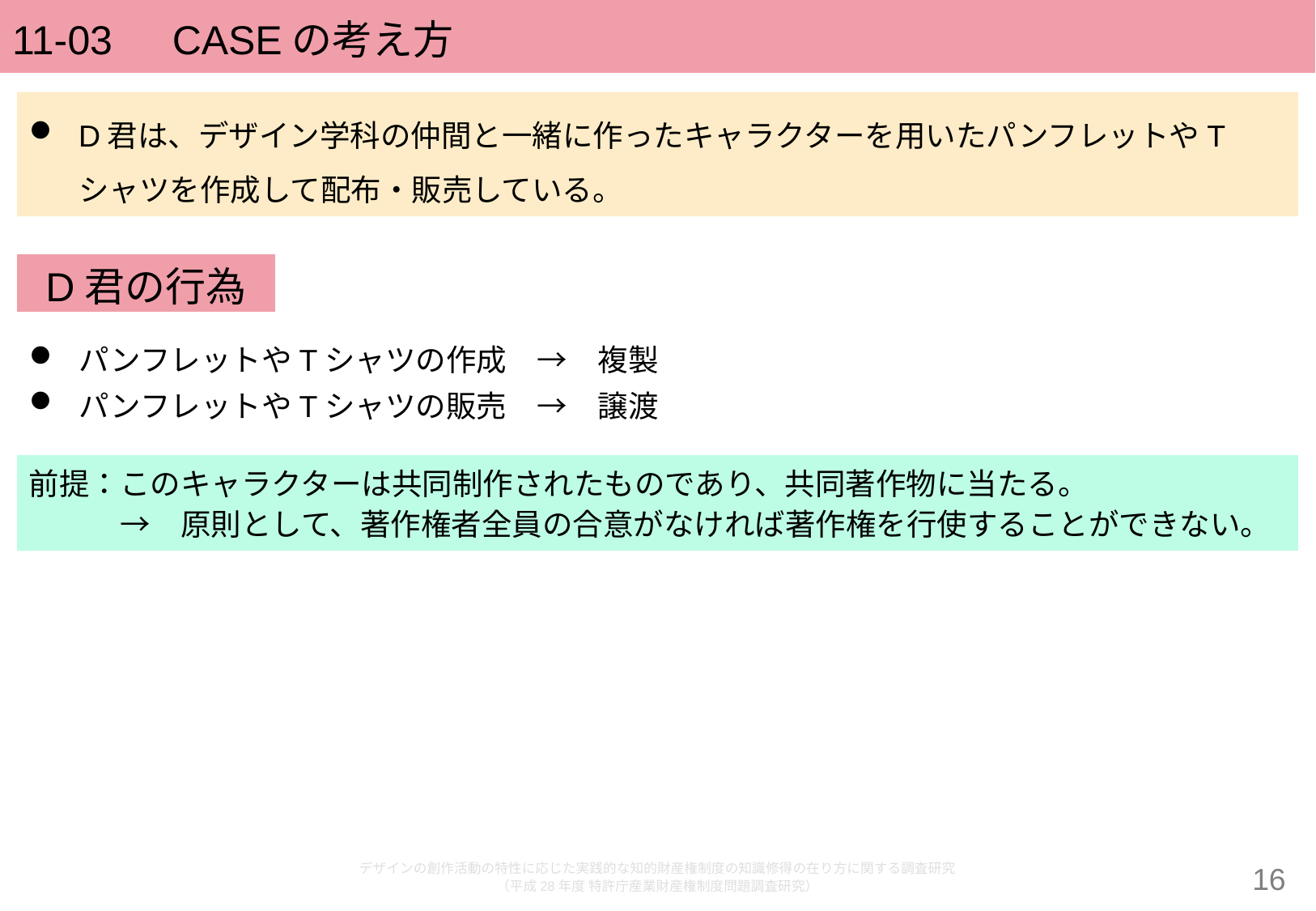

# 11-03　CASEの考え方
D君は、デザイン学科の仲間と一緒に作ったキャラクターを用いたパンフレットやTシャツを作成して配布・販売している。
D君の行為
パンフレットやTシャツの作成　→　複製
パンフレットやTシャツの販売　→　譲渡
前提：このキャラクターは共同制作されたものであり、共同著作物に当たる。
　　　→　原則として、著作権者全員の合意がなければ著作権を行使することができない。
デザインの創作活動の特性に応じた実践的な知的財産権制度の知識修得の在り方に関する調査研究
（平成28年度 特許庁産業財産権制度問題調査研究）
16